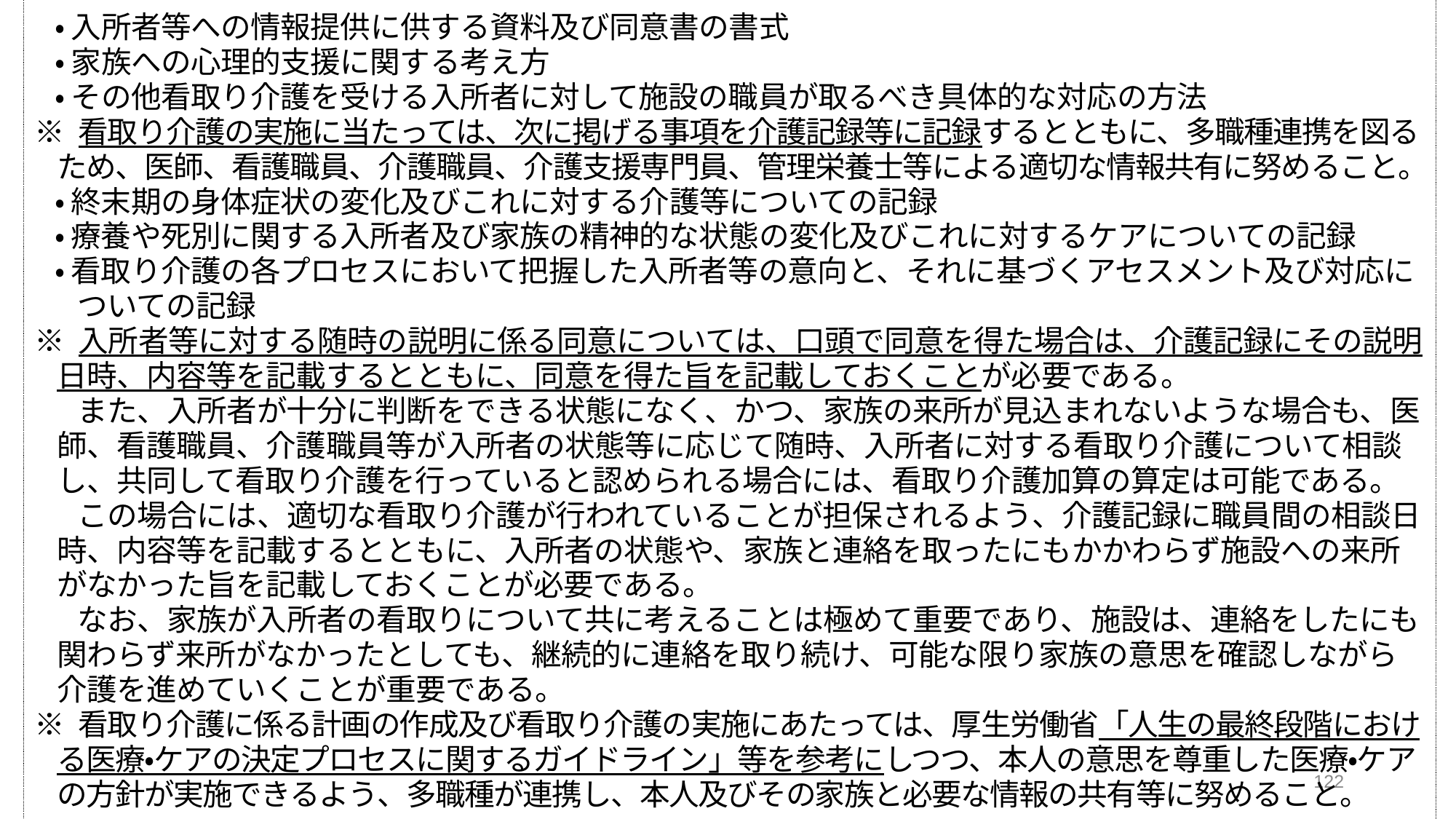

・ 入所者等への情報提供に供する資料及び同意書の書式
・ 家族への心理的支援に関する考え方
・ その他看取り介護を受ける入所者に対して施設の職員が取るべき具体的な対応の方法
※ 看取り介護の実施に当たっては、次に掲げる事項を介護記録等に記録するとともに、多職種連携を図るため、医師、看護職員、介護職員、介護支援専門員、管理栄養士等による適切な情報共有に努めること。
・ 終末期の身体症状の変化及びこれに対する介護等についての記録
・ 療養や死別に関する入所者及び家族の精神的な状態の変化及びこれに対するケアについての記録
・ 看取り介護の各プロセスにおいて把握した入所者等の意向と、それに基づくアセスメント及び対応についての記録
※ 入所者等に対する随時の説明に係る同意については、口頭で同意を得た場合は、介護記録にその説明日時、内容等を記載するとともに、同意を得た旨を記載しておくことが必要である。
また、入所者が十分に判断をできる状態になく、かつ、家族の来所が見込まれないような場合も、医師、看護職員、介護職員等が入所者の状態等に応じて随時、入所者に対する看取り介護について相談し、共同して看取り介護を行っていると認められる場合には、看取り介護加算の算定は可能である。
この場合には、適切な看取り介護が行われていることが担保されるよう、介護記録に職員間の相談日時、内容等を記載するとともに、入所者の状態や、家族と連絡を取ったにもかかわらず施設への来所がなかった旨を記載しておくことが必要である。
なお、家族が入所者の看取りについて共に考えることは極めて重要であり、施設は、連絡をしたにも関わらず来所がなかったとしても、継続的に連絡を取り続け、可能な限り家族の意思を確認しながら介護を進めていくことが重要である。
※ 看取り介護に係る計画の作成及び看取り介護の実施にあたっては、厚生労働省「人生の最終段階における医療・ケアの決定プロセスに関するガイドライン」等を参考にしつつ、本人の意思を尊重した医療・ケアの方針が実施できるよう、多職種が連携し、本人及びその家族と必要な情報の共有等に努めること。

122